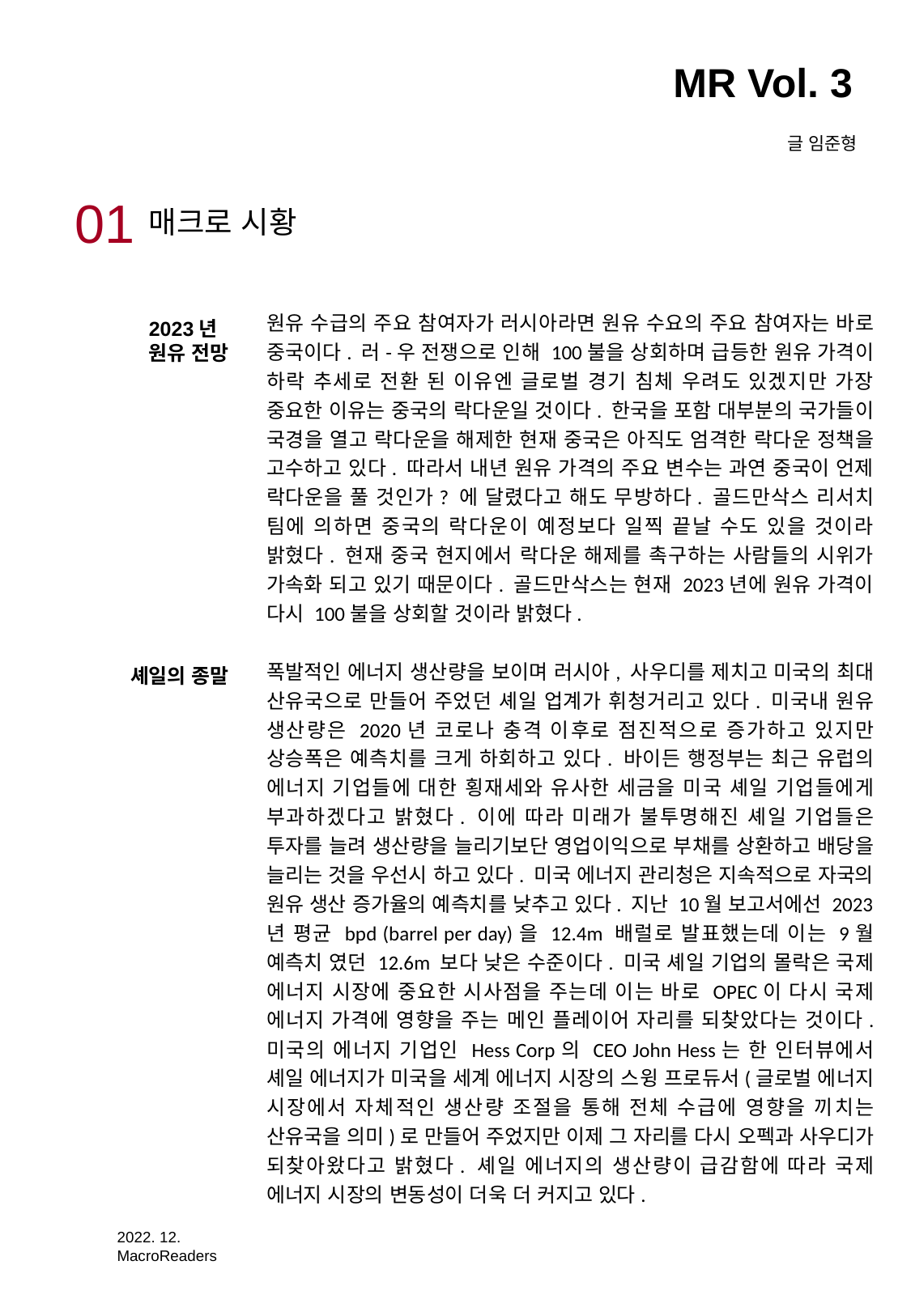

MR Vol. 3

글 임준형
01
매크로 시황
원유 수급의 주요 참여자가 러시아라면 원유 수요의 주요 참여자는 바로 중국이다. 러-우 전쟁으로 인해 100불을 상회하며 급등한 원유 가격이 하락 추세로 전환 된 이유엔 글로벌 경기 침체 우려도 있겠지만 가장 중요한 이유는 중국의 락다운일 것이다. 한국을 포함 대부분의 국가들이 국경을 열고 락다운을 해제한 현재 중국은 아직도 엄격한 락다운 정책을 고수하고 있다. 따라서 내년 원유 가격의 주요 변수는 과연 중국이 언제 락다운을 풀 것인가? 에 달렸다고 해도 무방하다. 골드만삭스 리서치 팀에 의하면 중국의 락다운이 예정보다 일찍 끝날 수도 있을 것이라 밝혔다. 현재 중국 현지에서 락다운 해제를 촉구하는 사람들의 시위가 가속화 되고 있기 때문이다. 골드만삭스는 현재 2023년에 원유 가격이 다시 100불을 상회할 것이라 밝혔다.

폭발적인 에너지 생산량을 보이며 러시아, 사우디를 제치고 미국의 최대 산유국으로 만들어 주었던 셰일 업계가 휘청거리고 있다. 미국내 원유 생산량은 2020년 코로나 충격 이후로 점진적으로 증가하고 있지만 상승폭은 예측치를 크게 하회하고 있다. 바이든 행정부는 최근 유럽의 에너지 기업들에 대한 횡재세와 유사한 세금을 미국 셰일 기업들에게 부과하겠다고 밝혔다. 이에 따라 미래가 불투명해진 셰일 기업들은 투자를 늘려 생산량을 늘리기보단 영업이익으로 부채를 상환하고 배당을 늘리는 것을 우선시 하고 있다. 미국 에너지 관리청은 지속적으로 자국의 원유 생산 증가율의 예측치를 낮추고 있다. 지난 10월 보고서에선 2023년 평균 bpd (barrel per day)을 12.4m 배럴로 발표했는데 이는 9월 예측치 였던 12.6m 보다 낮은 수준이다. 미국 셰일 기업의 몰락은 국제 에너지 시장에 중요한 시사점을 주는데 이는 바로 OPEC이 다시 국제 에너지 가격에 영향을 주는 메인 플레이어 자리를 되찾았다는 것이다. 미국의 에너지 기업인 Hess Corp의 CEO John Hess는 한 인터뷰에서 셰일 에너지가 미국을 세계 에너지 시장의 스윙 프로듀서(글로벌 에너지 시장에서 자체적인 생산량 조절을 통해 전체 수급에 영향을 끼치는 산유국을 의미)로 만들어 주었지만 이제 그 자리를 다시 오펙과 사우디가 되찾아왔다고 밝혔다. 셰일 에너지의 생산량이 급감함에 따라 국제 에너지 시장의 변동성이 더욱 더 커지고 있다.

2023년
원유 전망
셰일의 종말
2022. 12.
MacroReaders